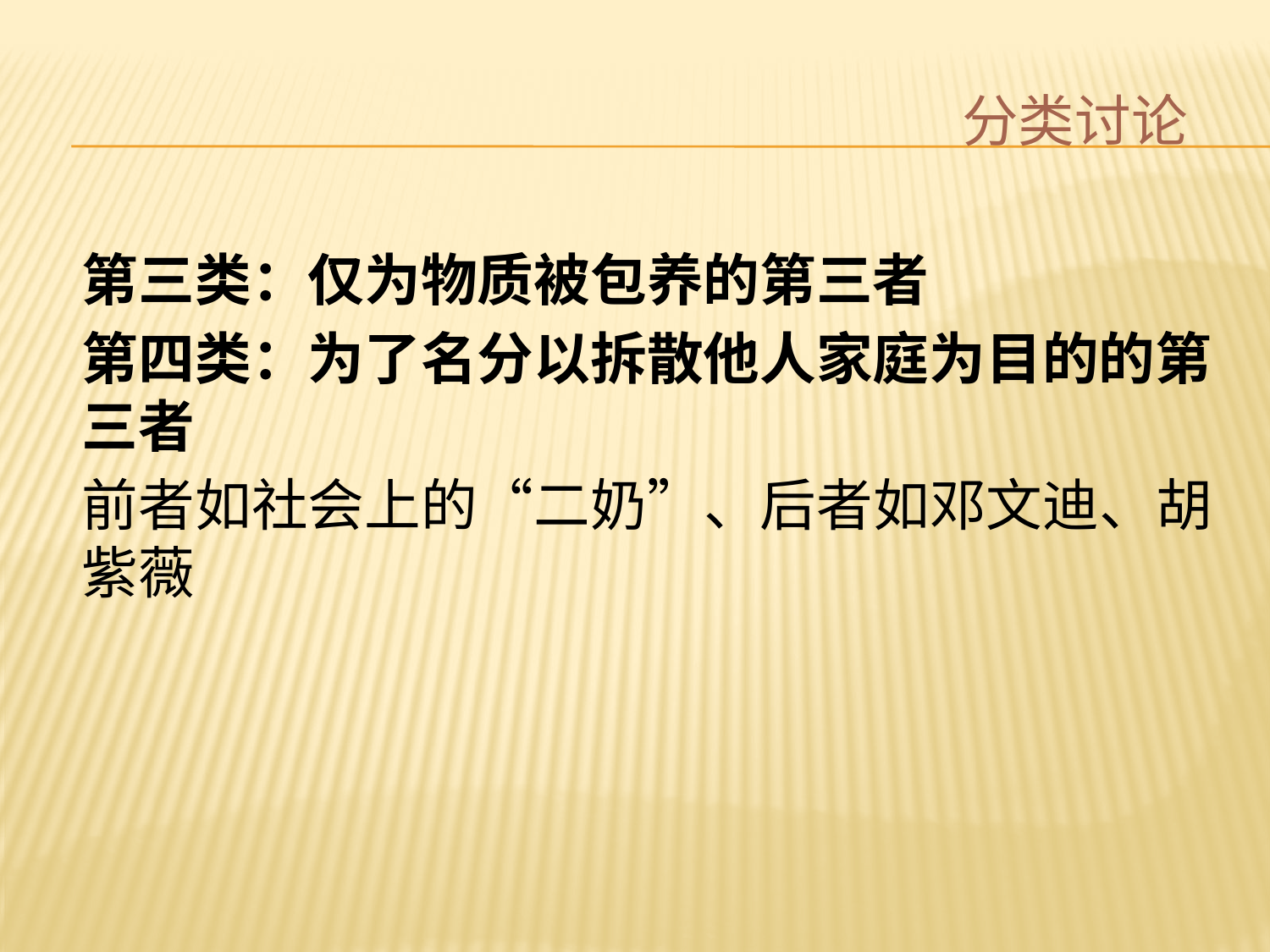

#
分类讨论
第三类：仅为物质被包养的第三者
第四类：为了名分以拆散他人家庭为目的的第三者
前者如社会上的“二奶”、后者如邓文迪、胡紫薇